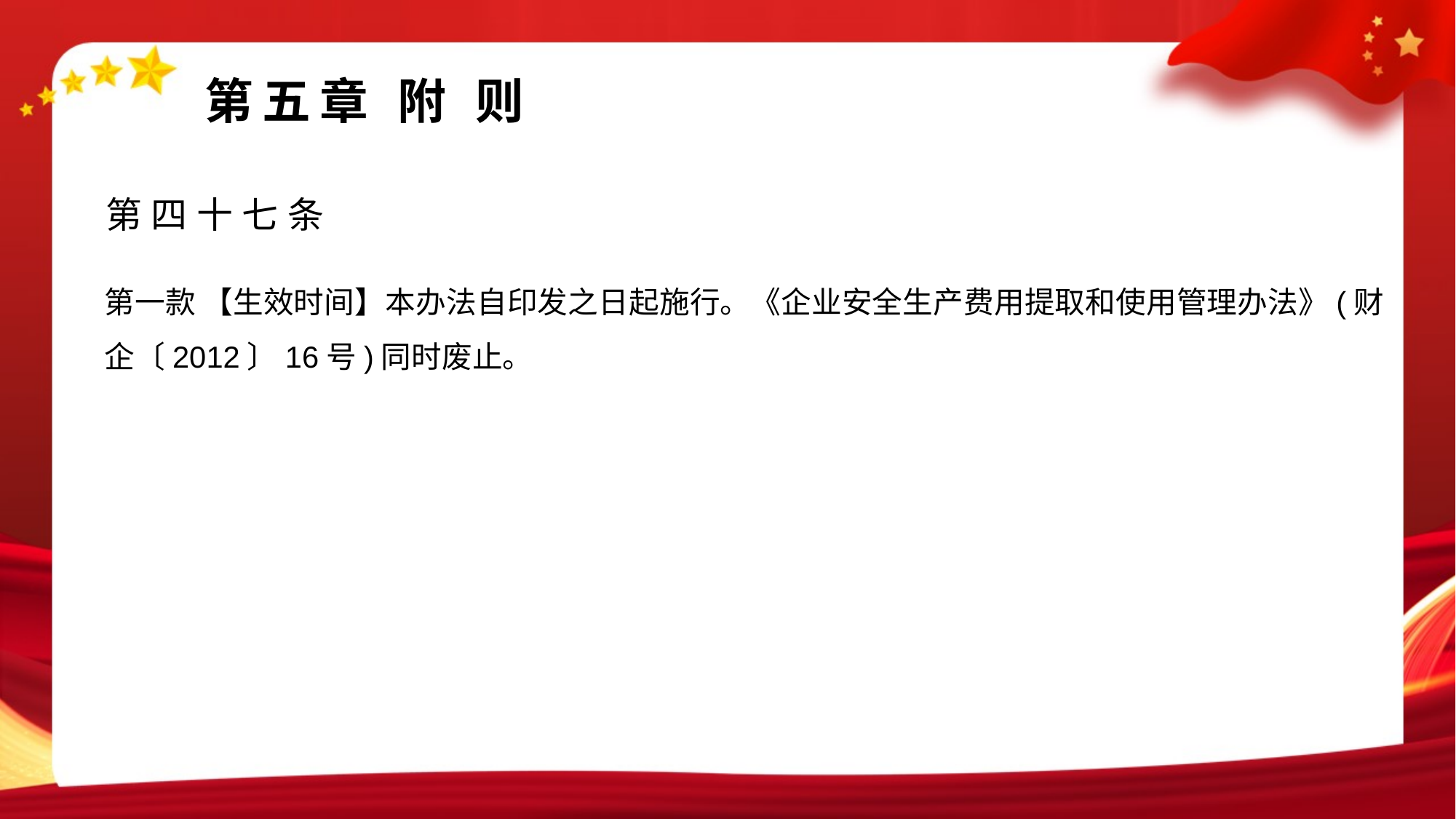

第五章 附 则
第四十七条
第一款 【生效时间】本办法自印发之日起施行。《企业安全生产费用提取和使用管理办法》(财企〔2012〕16号)同时废止。